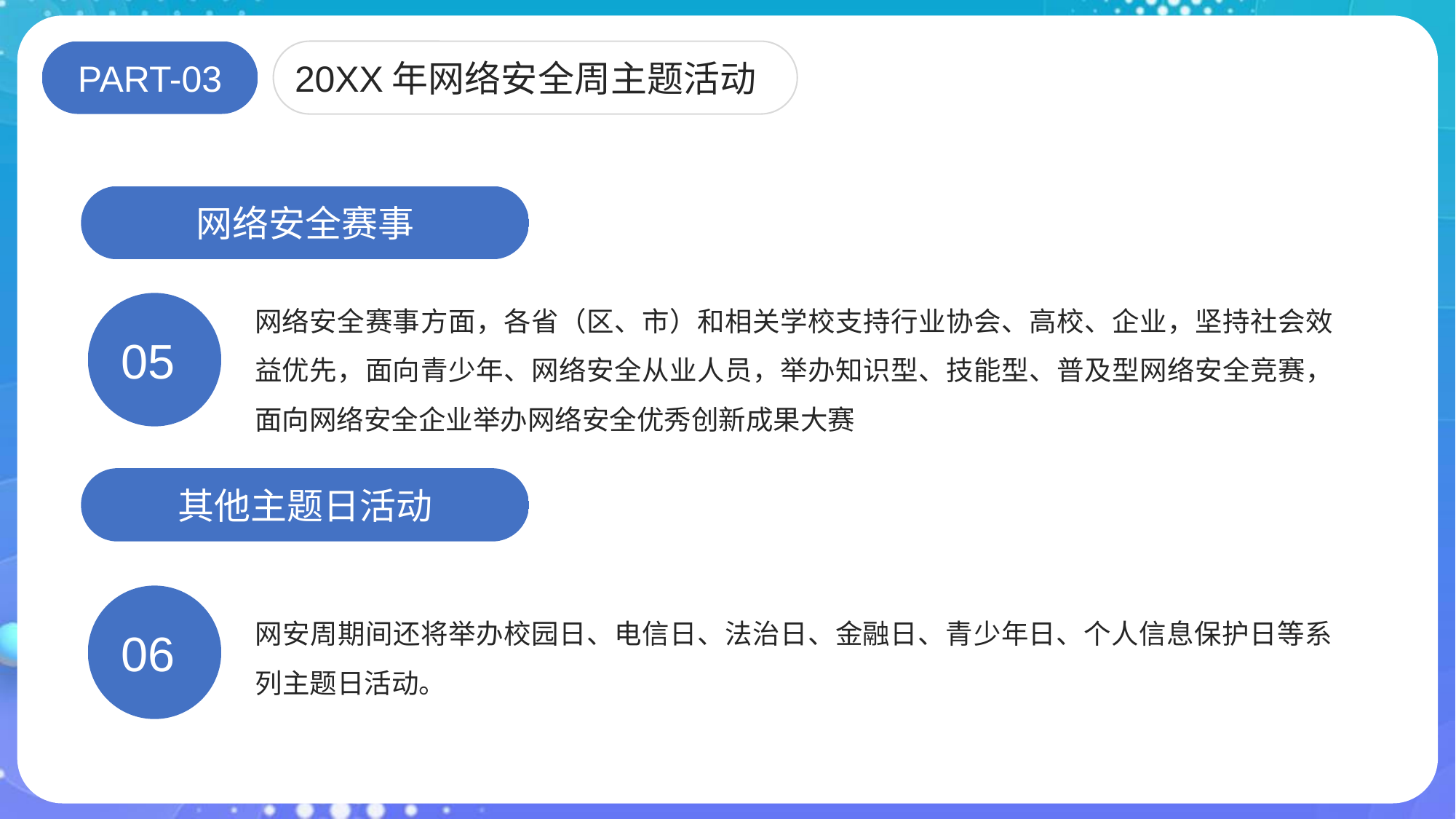

PART-03
20XX年网络安全周主题活动
网络安全赛事
网络安全赛事方面，各省（区、市）和相关学校支持行业协会、高校、企业，坚持社会效益优先，面向青少年、网络安全从业人员，举办知识型、技能型、普及型网络安全竞赛，面向网络安全企业举办网络安全优秀创新成果大赛
05
其他主题日活动
06
网安周期间还将举办校园日、电信日、法治日、金融日、青少年日、个人信息保护日等系列主题日活动。